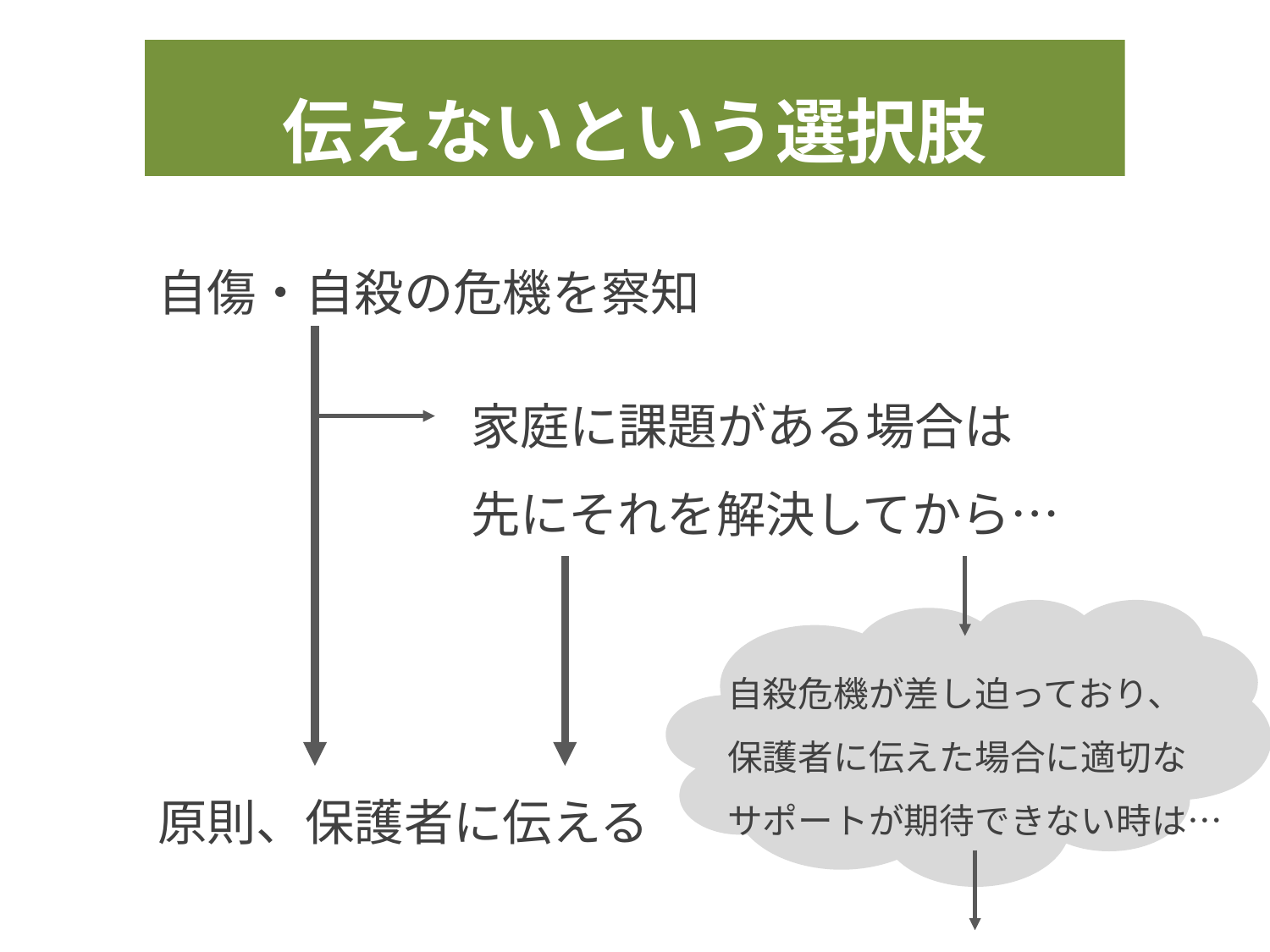

伝えないという選択肢
自傷・自殺の危機を察知
家庭に課題がある場合は
先にそれを解決してから…

自殺危機が差し迫っており、
保護者に伝えた場合に適切な
サポートが期待できない時は…
原則、保護者に伝える